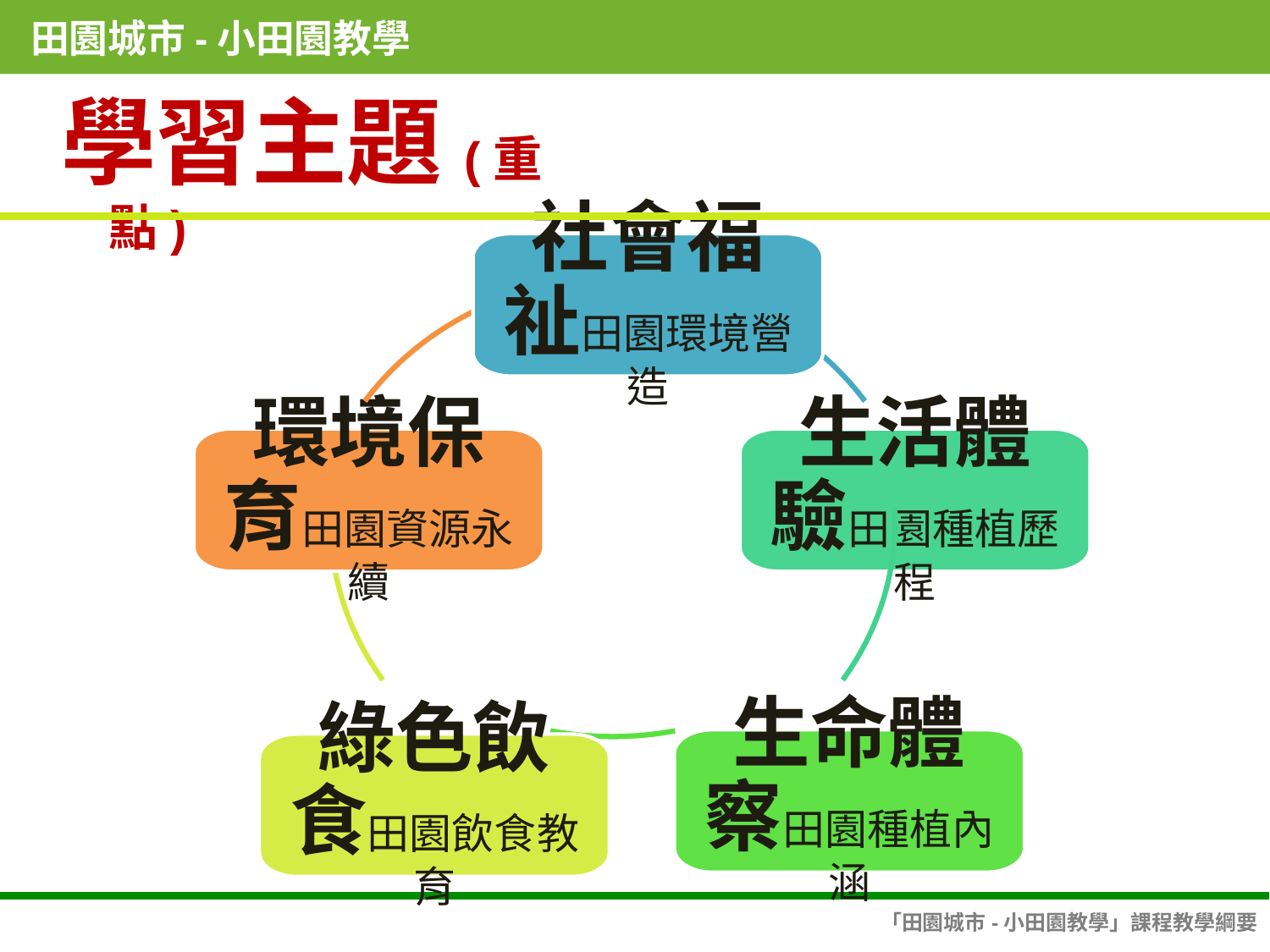

田園城市-小田園教學
學習主題(重點)

社會福祉田園環境營造

環境保育田園資源永續
生活體驗田園種植歷程
生命體察田園種植內涵
綠色飲食田園飲食教育
「田園城市-小田園教學」課程教學綱要